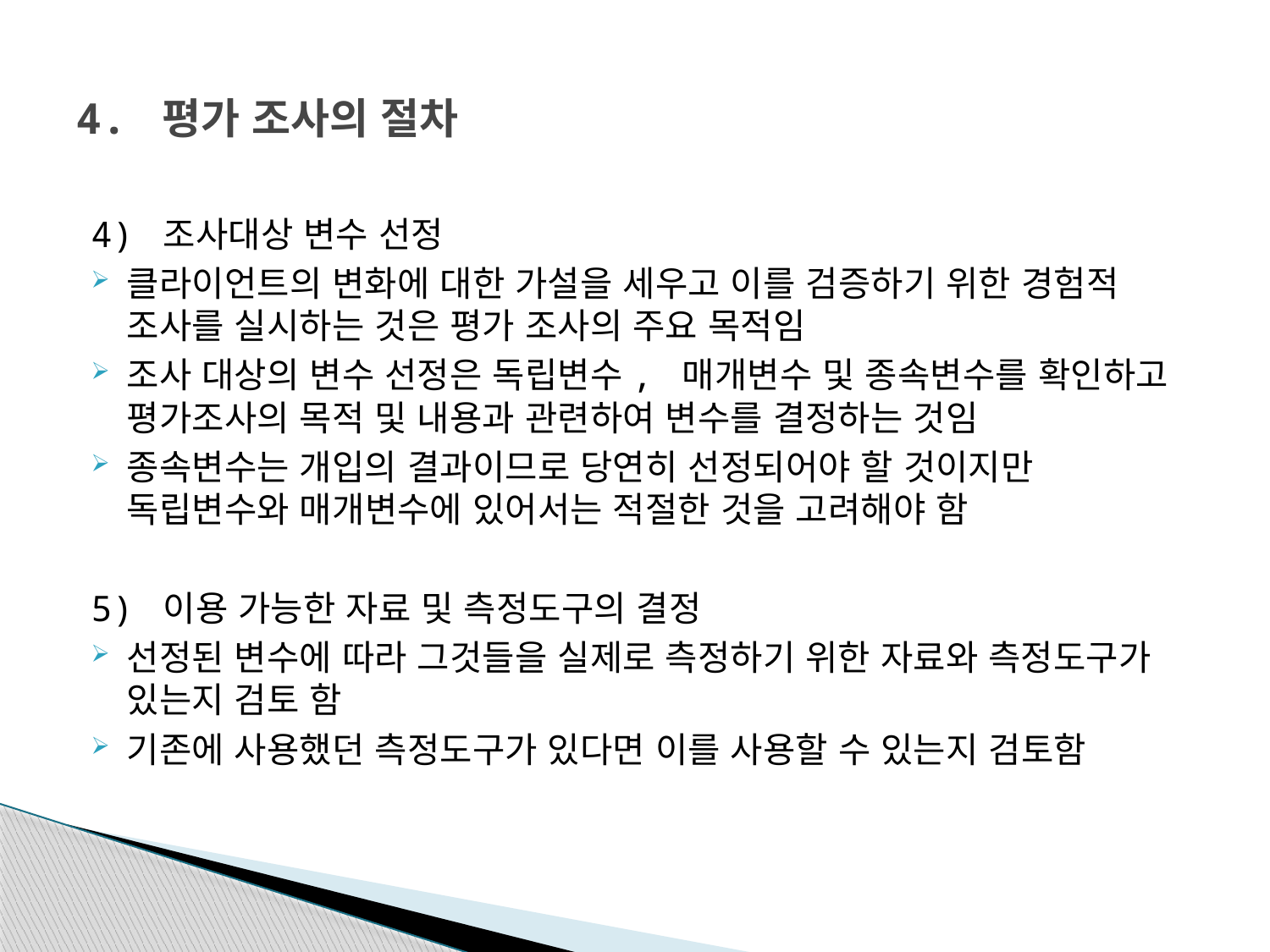

# 4. 평가 조사의 절차
4) 조사대상 변수 선정
클라이언트의 변화에 대한 가설을 세우고 이를 검증하기 위한 경험적 조사를 실시하는 것은 평가 조사의 주요 목적임
조사 대상의 변수 선정은 독립변수, 매개변수 및 종속변수를 확인하고 평가조사의 목적 및 내용과 관련하여 변수를 결정하는 것임
종속변수는 개입의 결과이므로 당연히 선정되어야 할 것이지만 독립변수와 매개변수에 있어서는 적절한 것을 고려해야 함

5) 이용 가능한 자료 및 측정도구의 결정
선정된 변수에 따라 그것들을 실제로 측정하기 위한 자료와 측정도구가 있는지 검토 함
기존에 사용했던 측정도구가 있다면 이를 사용할 수 있는지 검토함